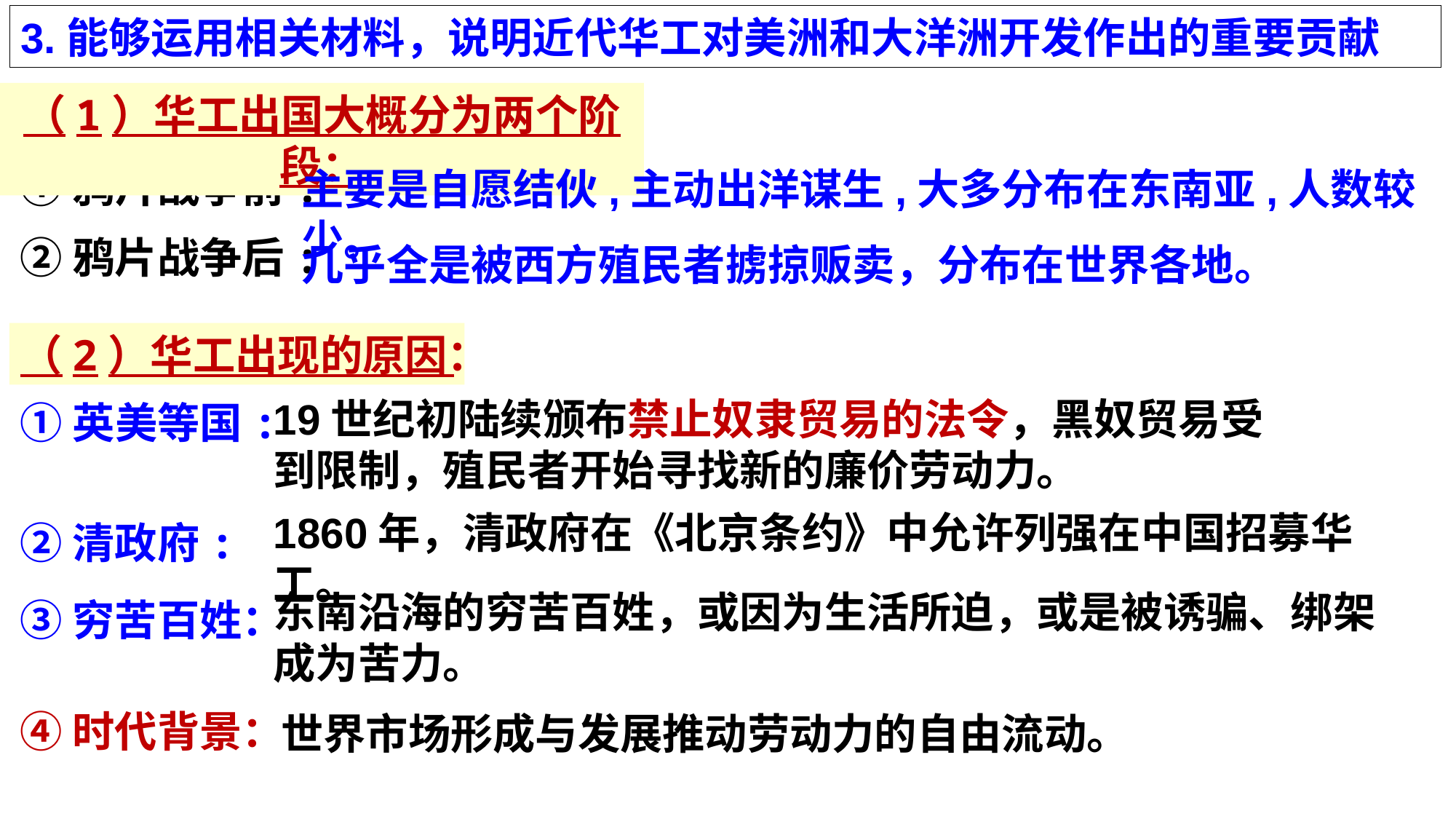

3.能够运用相关材料，说明近代华工对美洲和大洋洲开发作出的重要贡献
（1）华工出国大概分为两个阶段：
主要是自愿结伙,主动出洋谋生,大多分布在东南亚,人数较少。
①鸦片战争前:
②鸦片战争后:
几乎全是被西方殖民者掳掠贩卖，分布在世界各地。
（2）华工出现的原因：
19世纪初陆续颁布禁止奴隶贸易的法令，黑奴贸易受到限制，殖民者开始寻找新的廉价劳动力。
①英美等国:
1860年，清政府在《北京条约》中允许列强在中国招募华工。
②清政府:
东南沿海的穷苦百姓，或因为生活所迫，或是被诱骗、绑架成为苦力。
③穷苦百姓：
④时代背景：
世界市场形成与发展推动劳动力的自由流动。